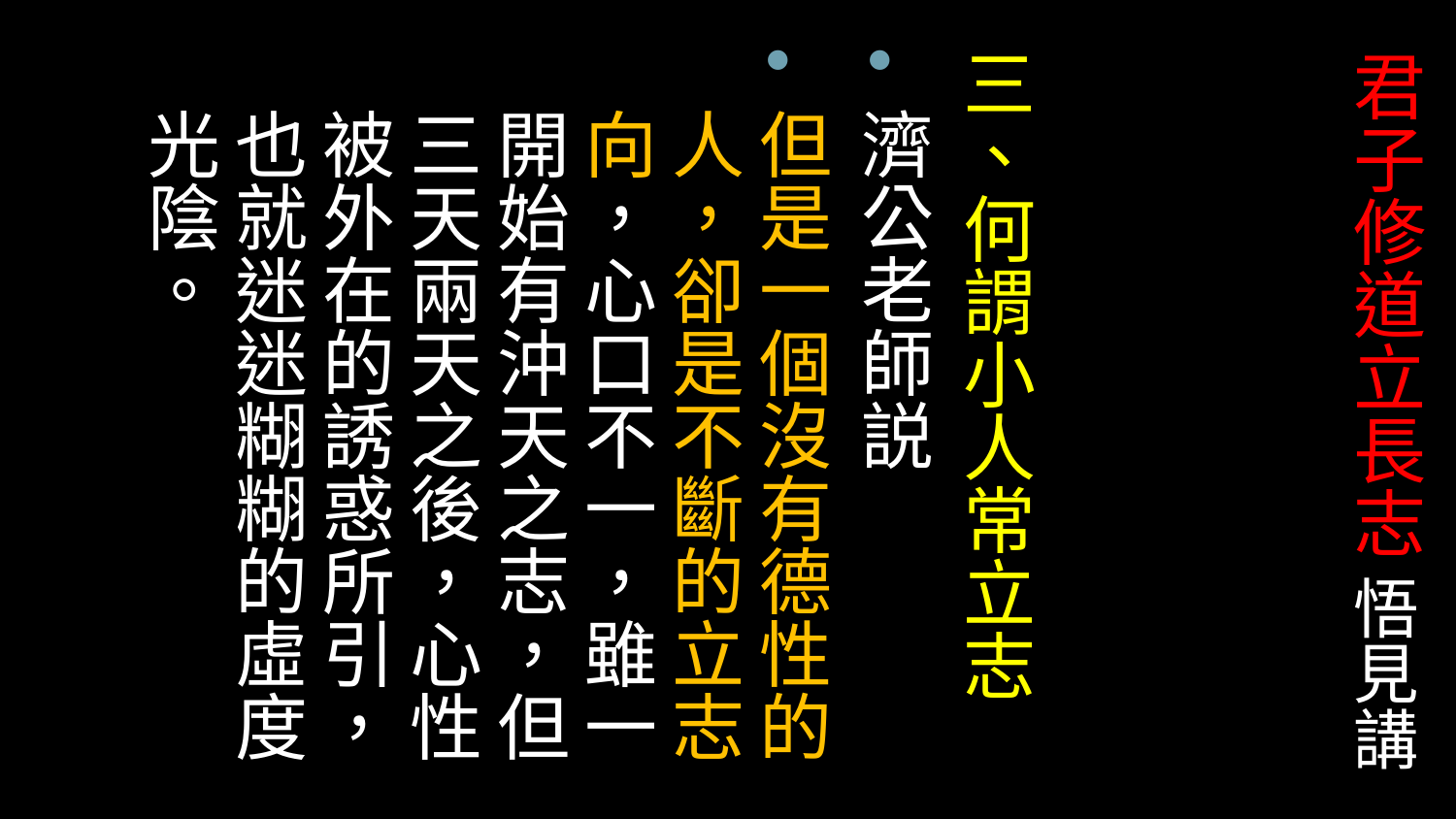

三、何謂小人常立志
濟公老師説
但是一個沒有德性的人，卻是不斷的立志向，心口不一，雖一開始有沖天之志，但三天兩天之後，心性被外在的誘惑所引，也就迷迷糊糊的虛度光陰。

# 君子修道立長志 悟見講